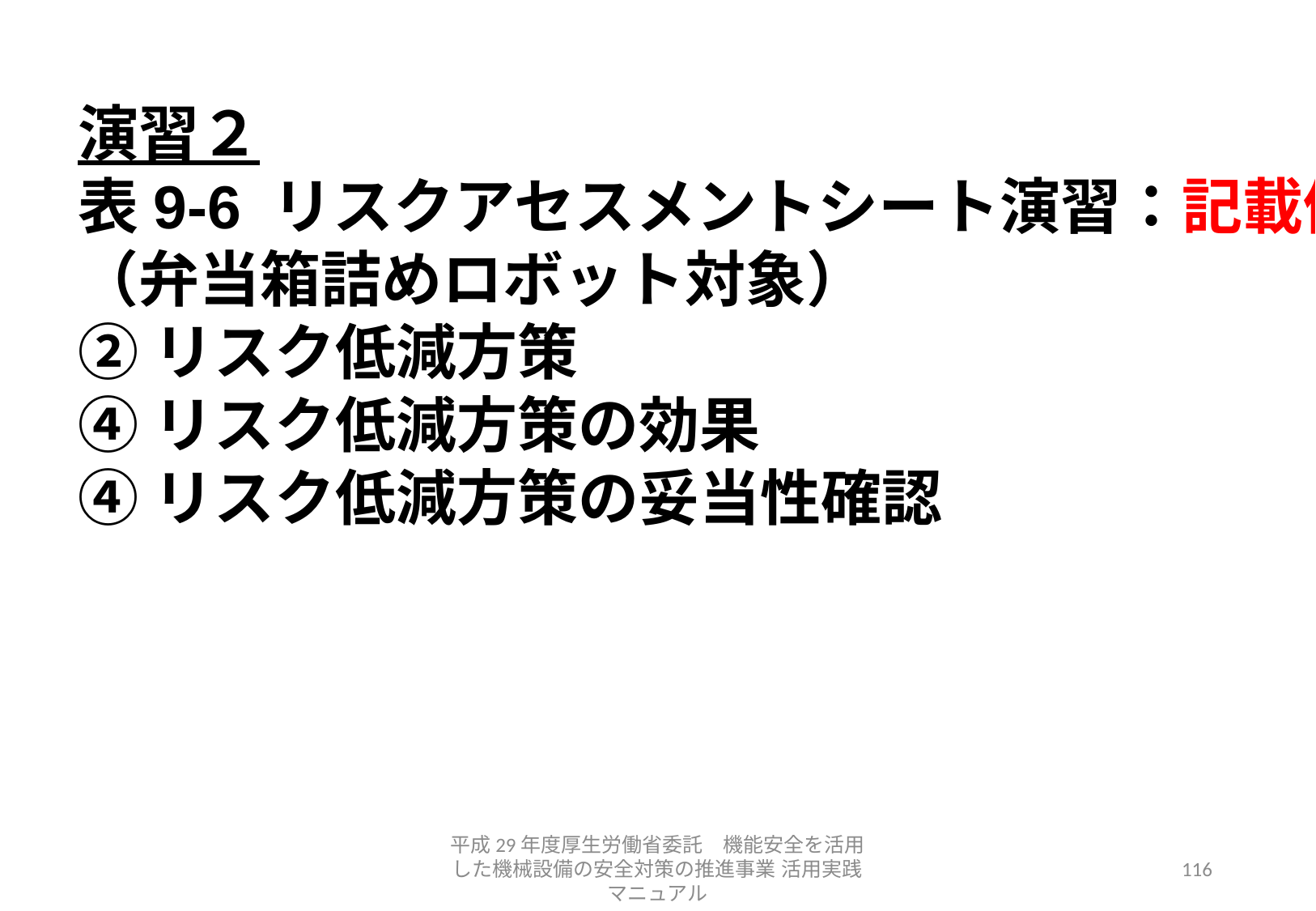

演習２
表9-6 リスクアセスメントシート演習：記載例
（弁当箱詰めロボット対象）
②リスク低減方策
④リスク低減方策の効果
④リスク低減方策の妥当性確認
平成29年度厚生労働省委託　機能安全を活用した機械設備の安全対策の推進事業 活用実践マニュアル
116